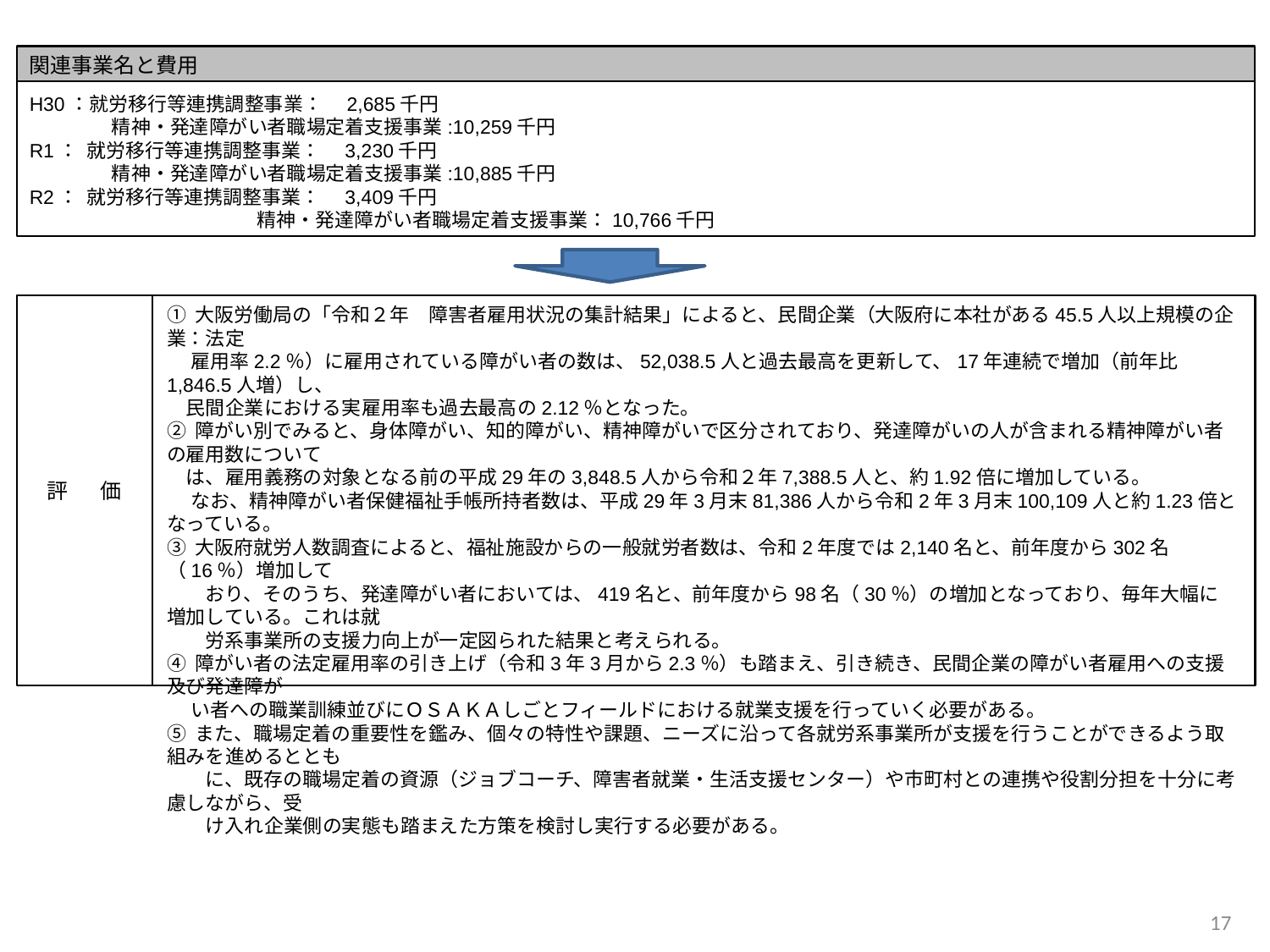

関連事業名と費用

H30：就労移行等連携調整事業：　2,685千円
　　　　 精神・発達障がい者職場定着支援事業:10,259千円
R1：  就労移行等連携調整事業：　3,230千円
　　　　 精神・発達障がい者職場定着支援事業:10,885千円
R2：  就労移行等連携調整事業：　3,409千円
 　　　 　　　　　　　　精神・発達障がい者職場定着支援事業：10,766千円

評       価
① 大阪労働局の「令和２年　障害者雇用状況の集計結果」によると、民間企業（大阪府に本社がある45.5人以上規模の企業：法定
 　雇用率2.2％）に雇用されている障がい者の数は、52,038.5人と過去最高を更新して、17年連続で増加（前年比1,846.5人増）し、
　民間企業における実雇用率も過去最高の2.12％となった。
② 障がい別でみると、身体障がい、知的障がい、精神障がいで区分されており、発達障がいの人が含まれる精神障がい者の雇用数について
　は、雇用義務の対象となる前の平成29年の3,848.5人から令和２年7,388.5人と、約1.92倍に増加している。
　 なお、精神障がい者保健福祉手帳所持者数は、平成29年3月末81,386人から令和2年3月末100,109人と約1.23倍となっている。
③ 大阪府就労人数調査によると、福祉施設からの一般就労者数は、令和2年度では2,140名と、前年度から302名（16％）増加して
　　おり、そのうち、発達障がい者においては、419名と、前年度から98名（30％）の増加となっており、毎年大幅に増加している。これは就
　　労系事業所の支援力向上が一定図られた結果と考えられる。
④ 障がい者の法定雇用率の引き上げ（令和3年3月から2.3％）も踏まえ、引き続き、民間企業の障がい者雇用への支援及び発達障が
　 い者への職業訓練並びにＯＳＡＫＡしごとフィールドにおける就業支援を行っていく必要がある。
⑤ また、職場定着の重要性を鑑み、個々の特性や課題、ニーズに沿って各就労系事業所が支援を行うことができるよう取組みを進めるととも
　　に、既存の職場定着の資源（ジョブコーチ、障害者就業・生活支援センター）や市町村との連携や役割分担を十分に考慮しながら、受
　　け入れ企業側の実態も踏まえた方策を検討し実行する必要がある。

17